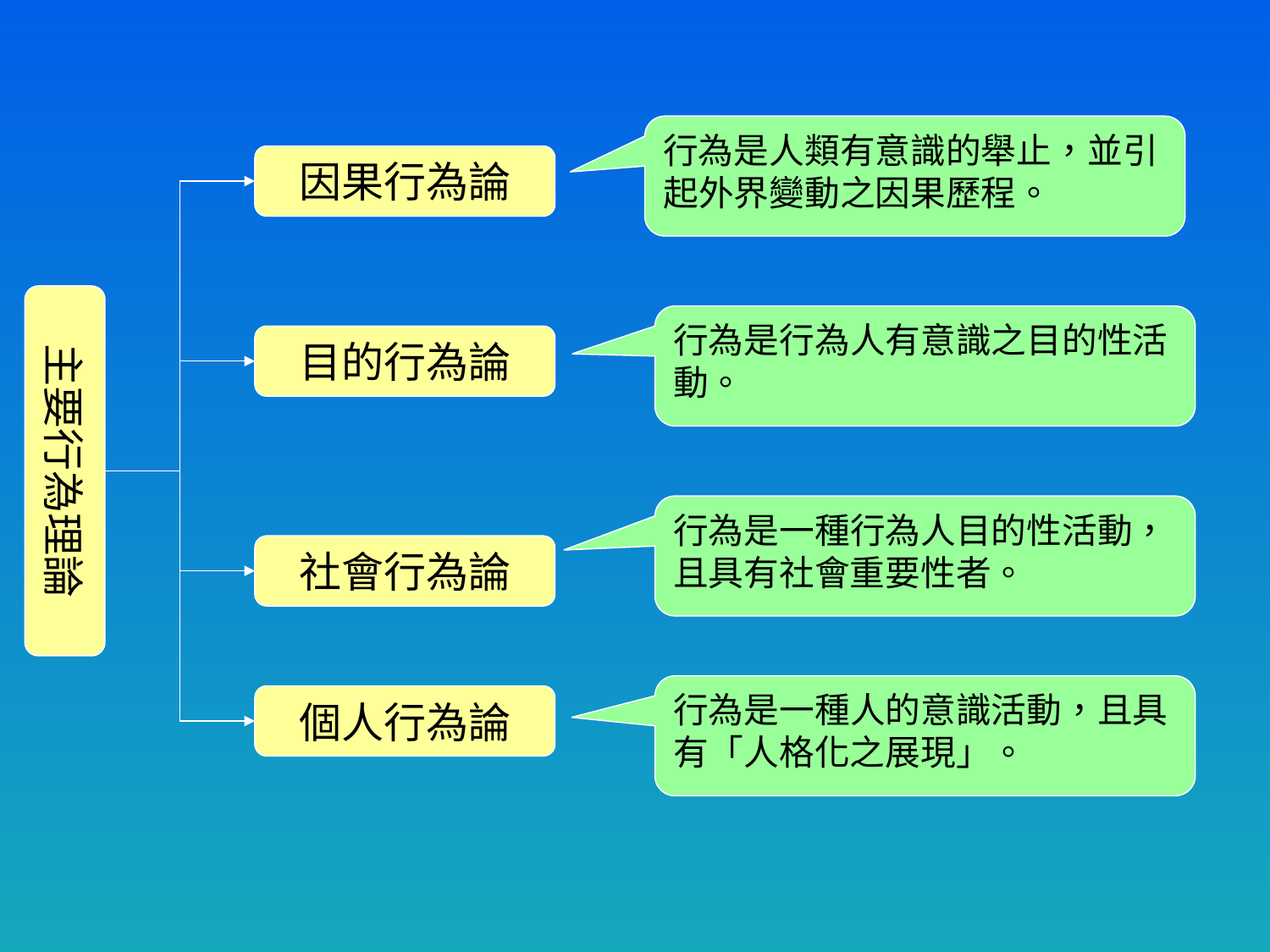

行為是人類有意識的舉止，並引起外界變動之因果歷程。
因果行為論
主要行為理論
行為是行為人有意識之目的性活動。
目的行為論
行為是一種行為人目的性活動，且具有社會重要性者。
社會行為論
行為是一種人的意識活動，且具有「人格化之展現」。
個人行為論